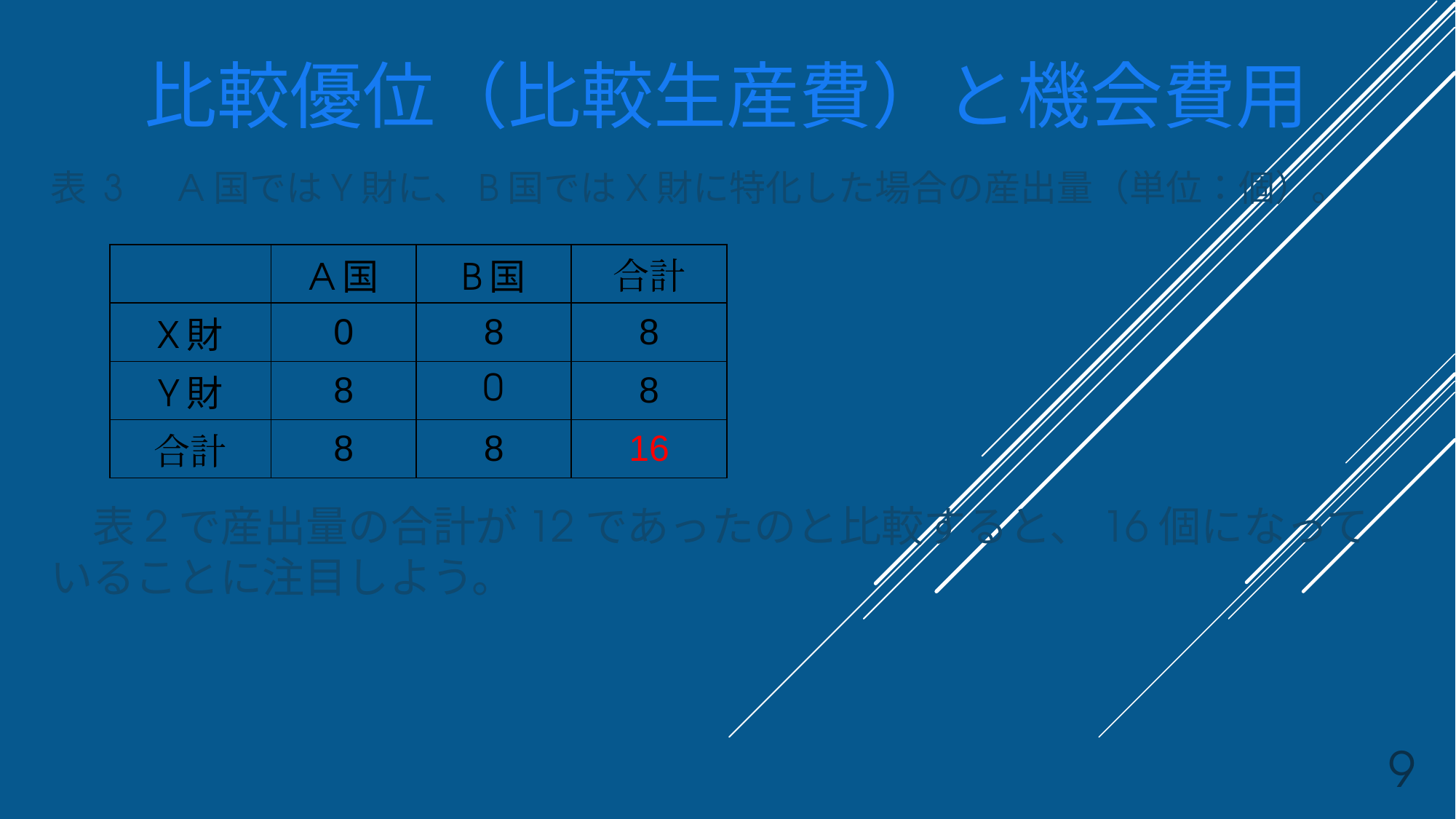

# 比較優位（比較生産費）と機会費用
表 3　A国ではY財に、B国ではX財に特化した場合の産出量（単位：個）。

　表2で産出量の合計が12であったのと比較すると、16個になっていることに注目しよう。
|  | A国 | B国 | 合計 |
| --- | --- | --- | --- |
| X財 | 0 | 8 | 8 |
| Y財 | 8 | 0 | 8 |
| 合計 | 8 | 8 | 16 |
9